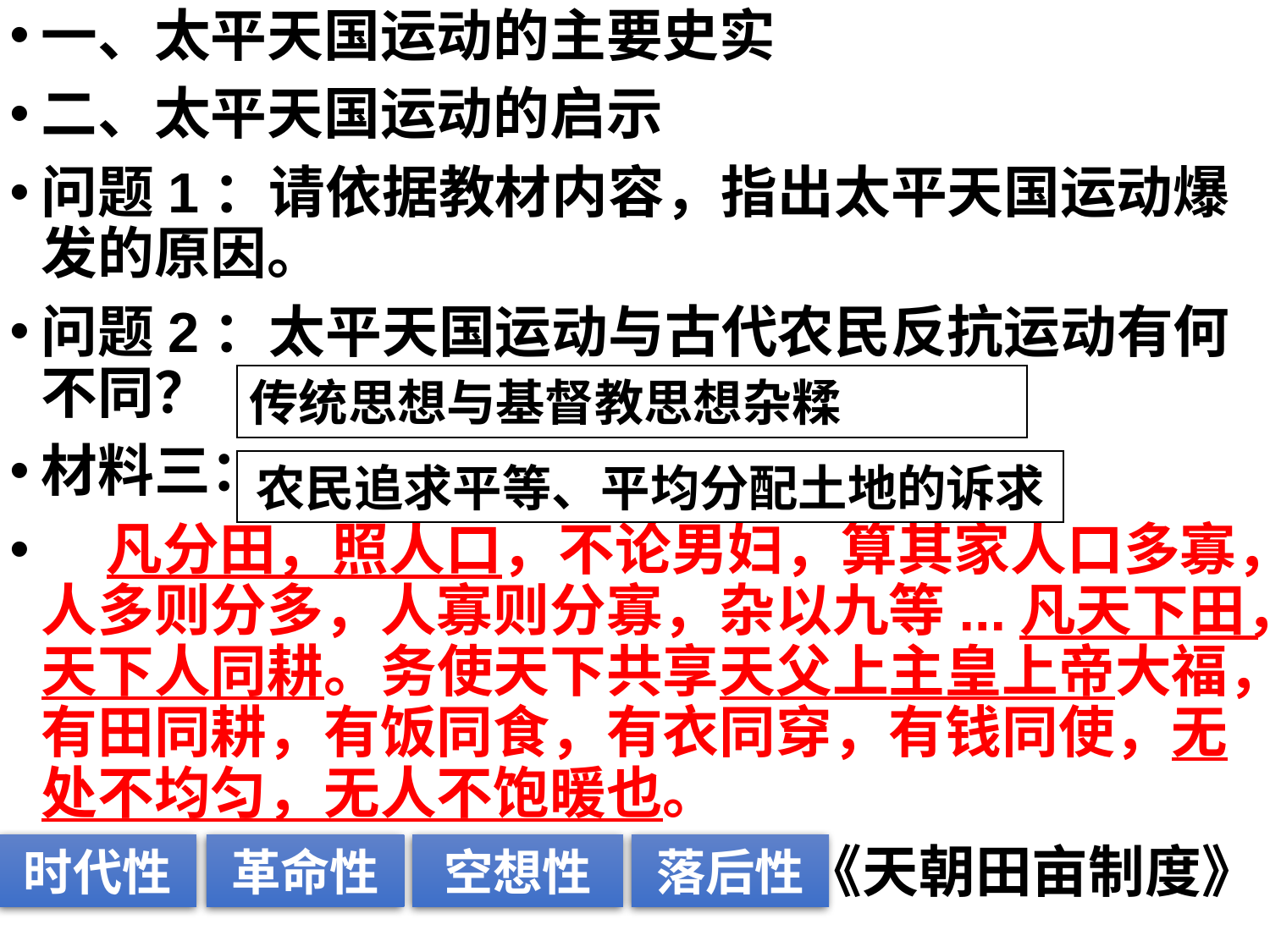

一、太平天国运动的主要史实
二、太平天国运动的启示
问题1：请依据教材内容，指出太平天国运动爆发的原因。
问题2：太平天国运动与古代农民反抗运动有何不同？
材料三：
    凡分田，照人口，不论男妇，算其家人口多寡，人多则分多，人寡则分寡，杂以九等...凡天下田，天下人同耕。务使天下共享天父上主皇上帝大福，有田同耕，有饭同食，有衣同穿，有钱同使，无处不均匀，无人不饱暖也。
——《天朝田亩制度》
传统思想与基督教思想杂糅
农民追求平等、平均分配土地的诉求
时代性
革命性
空想性
落后性